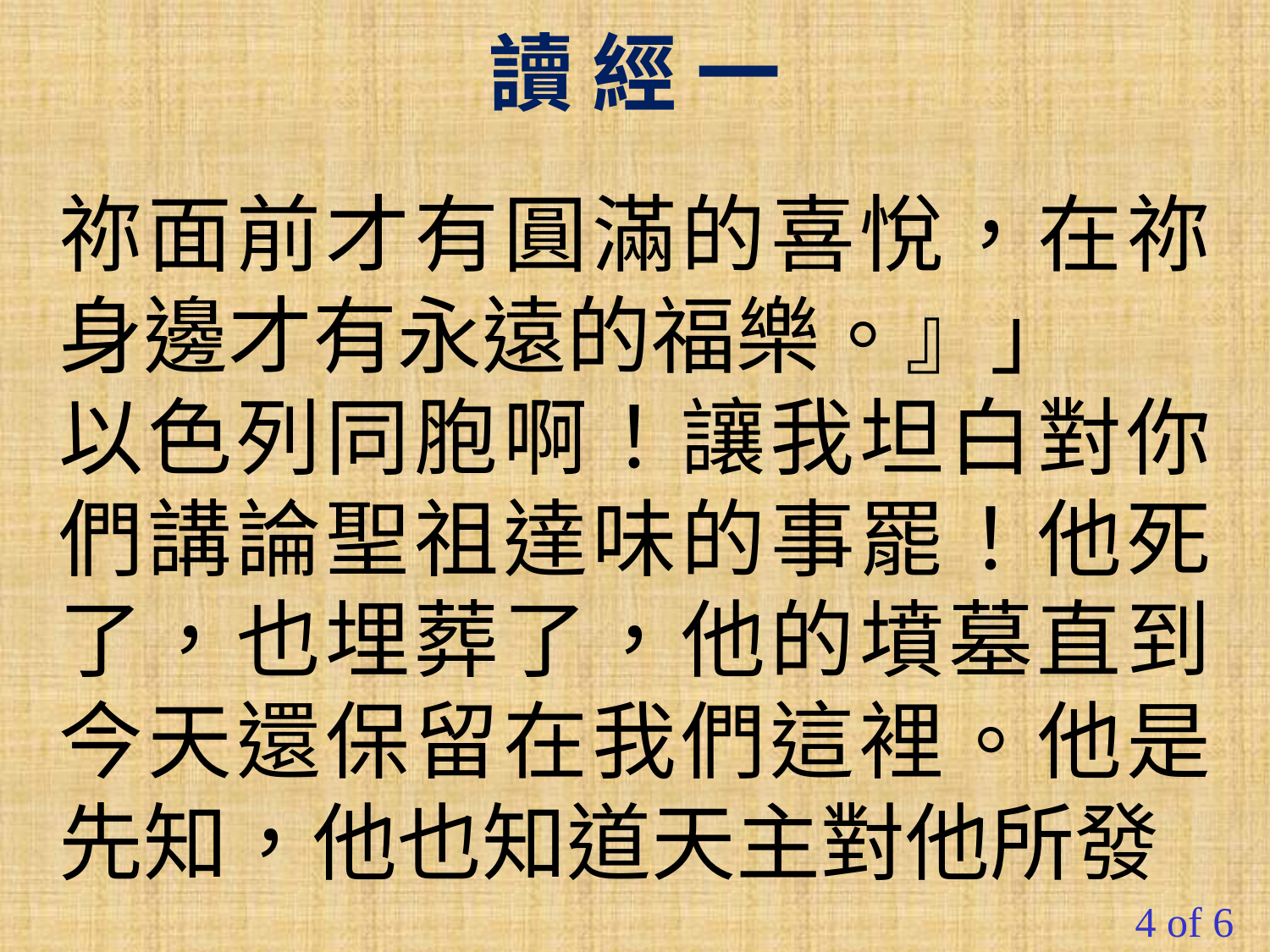

讀 經 一

祢面前才有圓滿的喜悅，在祢身邊才有永遠的福樂。』」
以色列同胞啊！讓我坦白對你們講論聖祖達味的事罷！他死了，也埋葬了，他的墳墓直到今天還保留在我們這裡。他是先知，他也知道天主對他所發
#
4 of 6